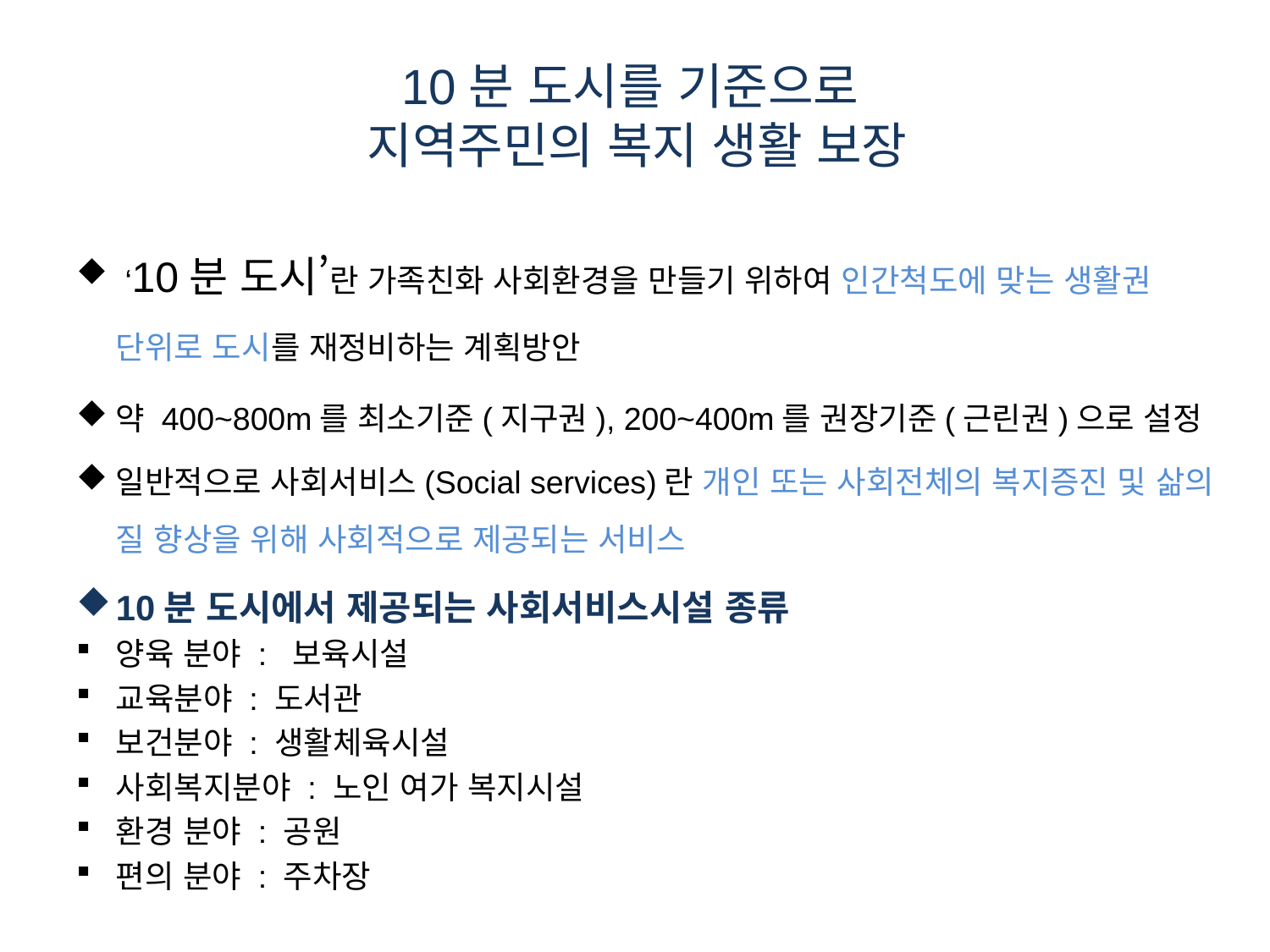

# 10분 도시를 기준으로 지역주민의 복지 생활 보장
 ‘10분 도시’란 가족친화 사회환경을 만들기 위하여 인간척도에 맞는 생활권 단위로 도시를 재정비하는 계획방안
약 400~800m를 최소기준(지구권), 200~400m를 권장기준(근린권)으로 설정
일반적으로 사회서비스(Social services)란 개인 또는 사회전체의 복지증진 및 삶의 질 향상을 위해 사회적으로 제공되는 서비스
10분 도시에서 제공되는 사회서비스시설 종류
양육 분야 :  보육시설
교육분야 : 도서관
보건분야 : 생활체육시설
사회복지분야 : 노인 여가 복지시설
환경 분야 : 공원
편의 분야 : 주차장